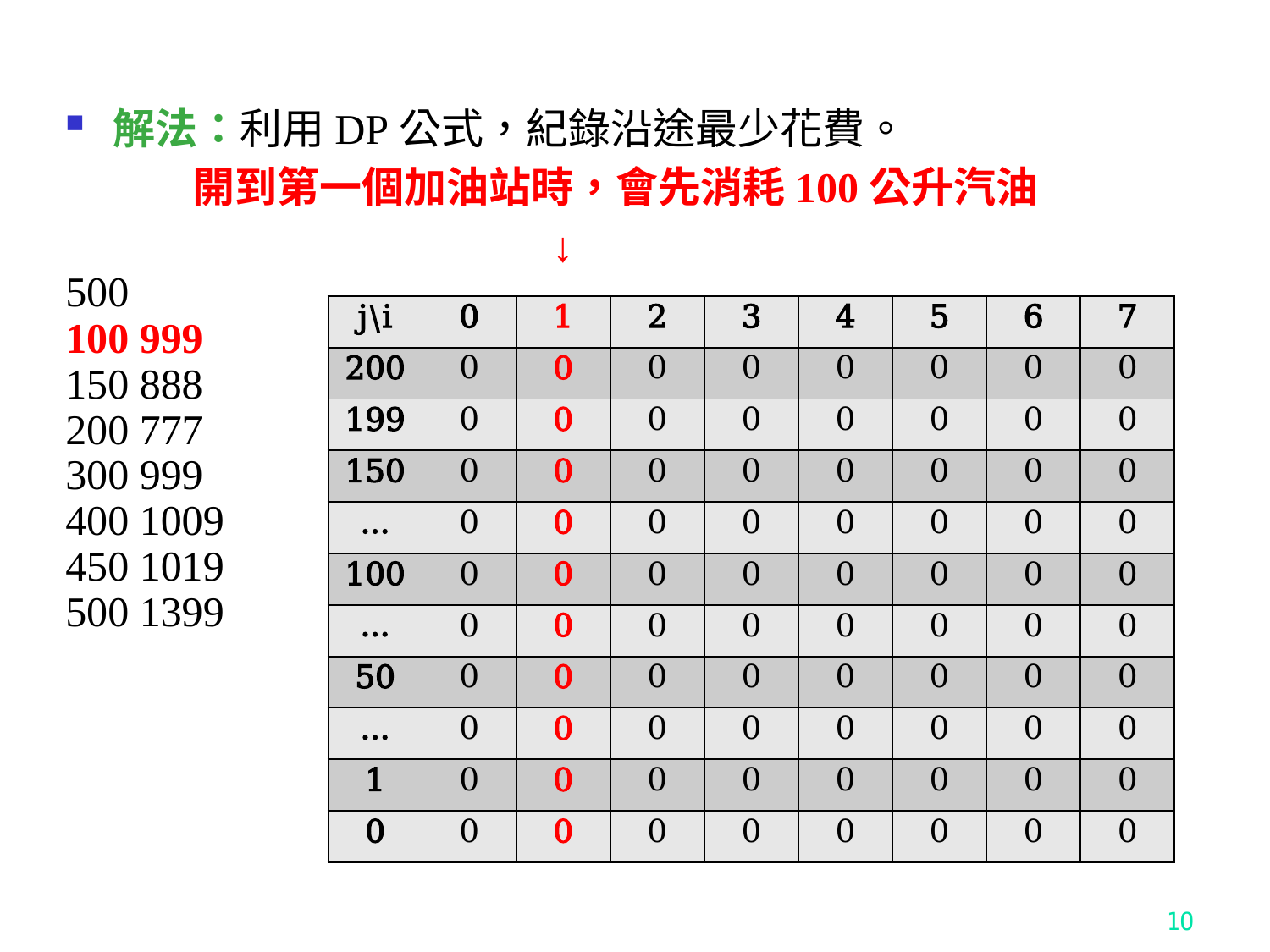

解法：利用DP公式，紀錄沿途最少花費。
	開到第一個加油站時，會先消耗100公升汽油
			          ↓
500
100 999
150 888
200 777
300 999
400 1009
450 1019
500 1399

| j\i | 0 | 1 | 2 | 3 | 4 | 5 | 6 | 7 |
| --- | --- | --- | --- | --- | --- | --- | --- | --- |
| 200 | 0 | 0 | 0 | 0 | 0 | 0 | 0 | 0 |
| 199 | 0 | 0 | 0 | 0 | 0 | 0 | 0 | 0 |
| 150 | 0 | 0 | 0 | 0 | 0 | 0 | 0 | 0 |
| … | 0 | 0 | 0 | 0 | 0 | 0 | 0 | 0 |
| 100 | 0 | 0 | 0 | 0 | 0 | 0 | 0 | 0 |
| … | 0 | 0 | 0 | 0 | 0 | 0 | 0 | 0 |
| 50 | 0 | 0 | 0 | 0 | 0 | 0 | 0 | 0 |
| … | 0 | 0 | 0 | 0 | 0 | 0 | 0 | 0 |
| 1 | 0 | 0 | 0 | 0 | 0 | 0 | 0 | 0 |
| 0 | 0 | 0 | 0 | 0 | 0 | 0 | 0 | 0 |
10